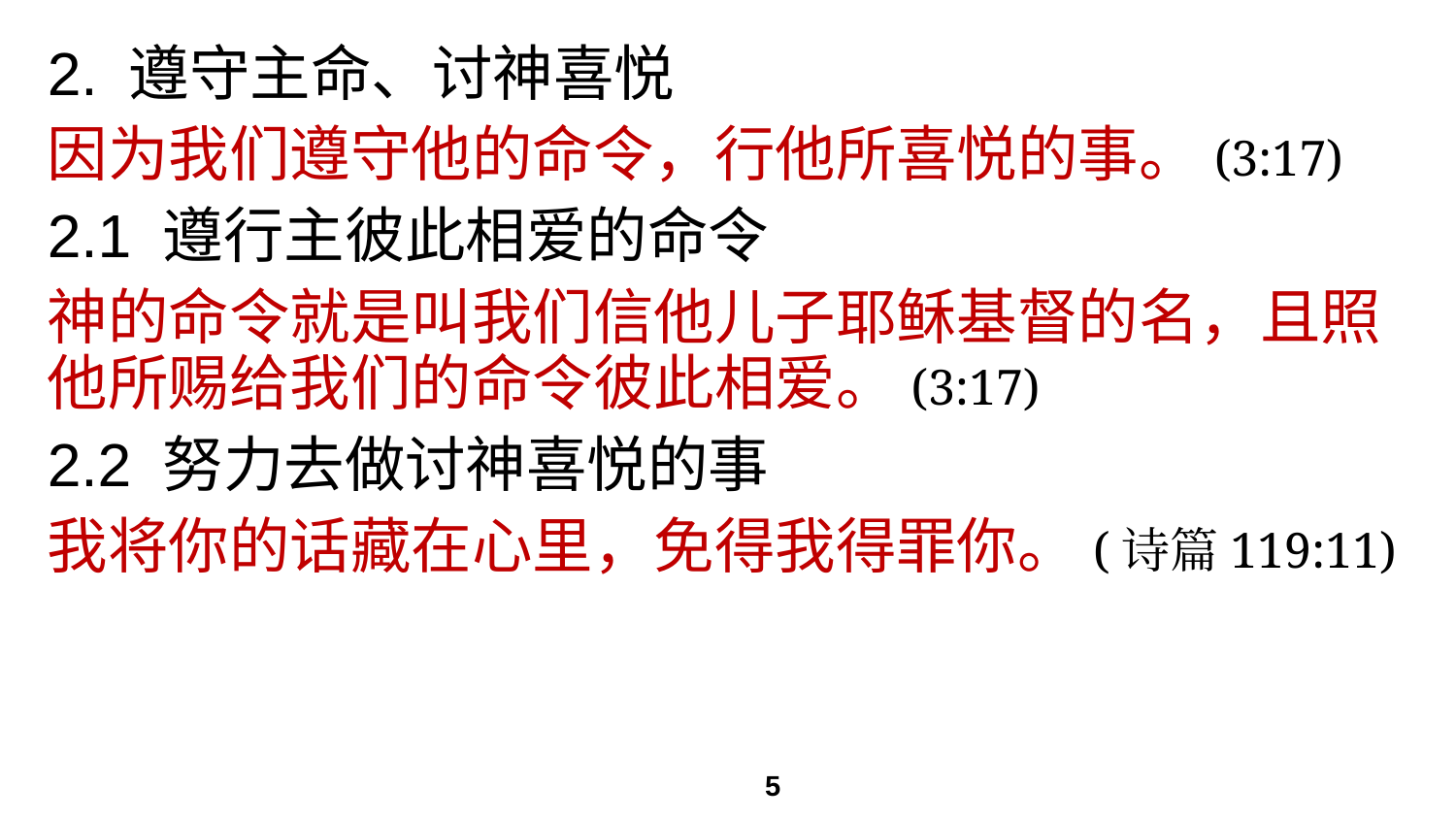

# 2. 遵守主命、讨神喜悦
因为我们遵守他的命令，行他所喜悦的事。(3:17)
2.1 遵行主彼此相爱的命令
神的命令就是叫我们信他儿子耶稣基督的名，且照他所赐给我们的命令彼此相爱。(3:17)
2.2 努力去做讨神喜悦的事
我将你的话藏在心里，免得我得罪你。(诗篇119:11)

5